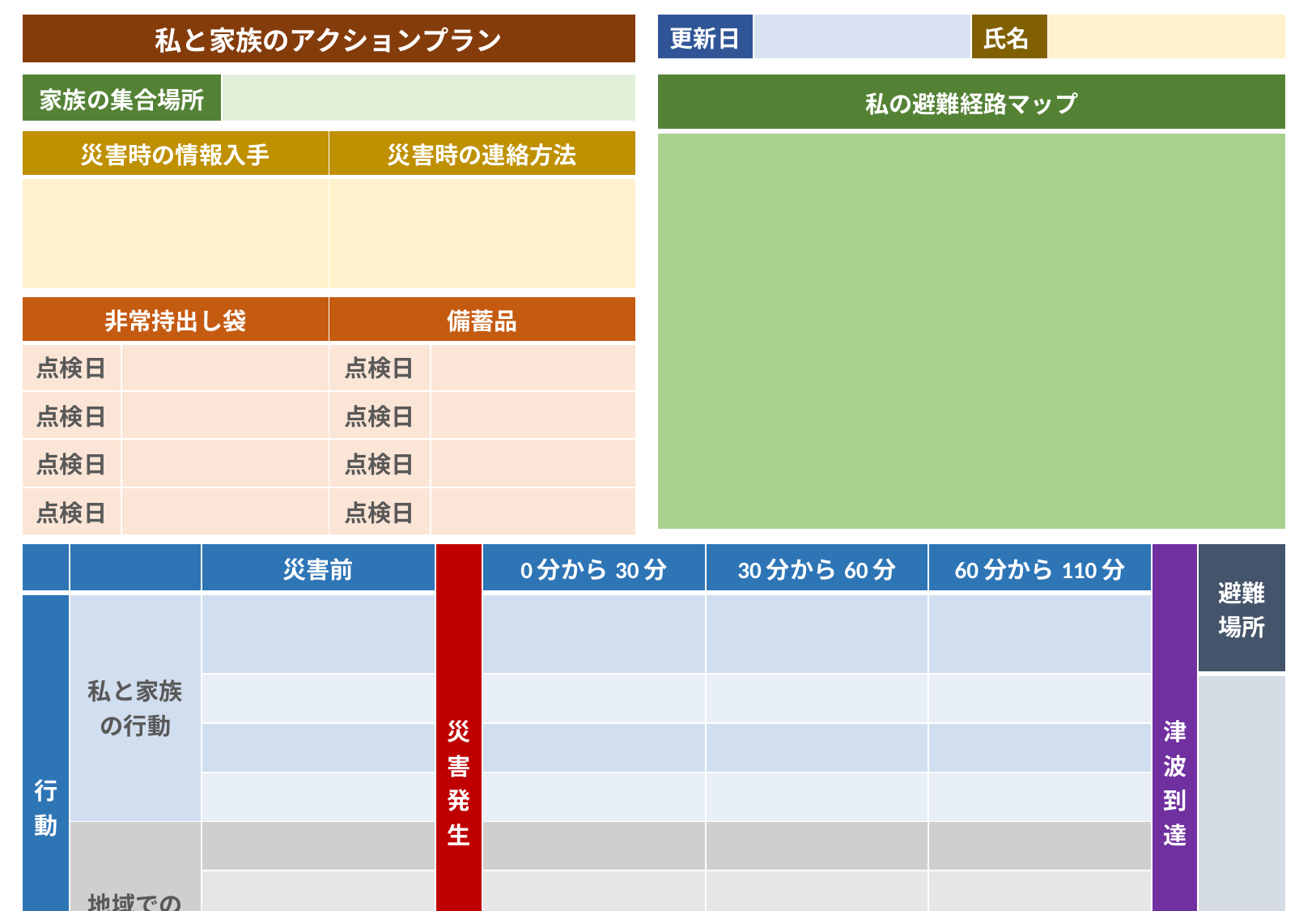

| 私と家族のアクションプラン |
| --- |
| 更新日 |  | 氏名 |  |
| --- | --- | --- | --- |
| 家族の集合場所 |  |
| --- | --- |
| 私の避難経路マップ |
| --- |
|  |
| 災害時の情報入手 | 災害時の連絡方法 |
| --- | --- |
|  |  |
| 非常持出し袋 |  | 備蓄品 |  |
| --- | --- | --- | --- |
| 点検日 |  | 点検日 |  |
| 点検日 |  | 点検日 |  |
| 点検日 |  | 点検日 |  |
| 点検日 |  | 点検日 |  |

|  |  | 災害前 | 災害発生 | 0分から30分 | 30分から60分 | 60分から110分 | 津波到達 | 避難 場所 |
| --- | --- | --- | --- | --- | --- | --- | --- | --- |
| 行動 | 私と家族の行動 |  |  |  |  |  |  |  |
|  |  |  |  |  |  |  |  |  |
|  |  |  |  |  |  |  |  |  |
|  |  |  |  |  |  |  |  |  |
|  | 地域での 行動 |  |  |  |  |  |  |  |
|  |  |  |  |  |  |  |  |  |